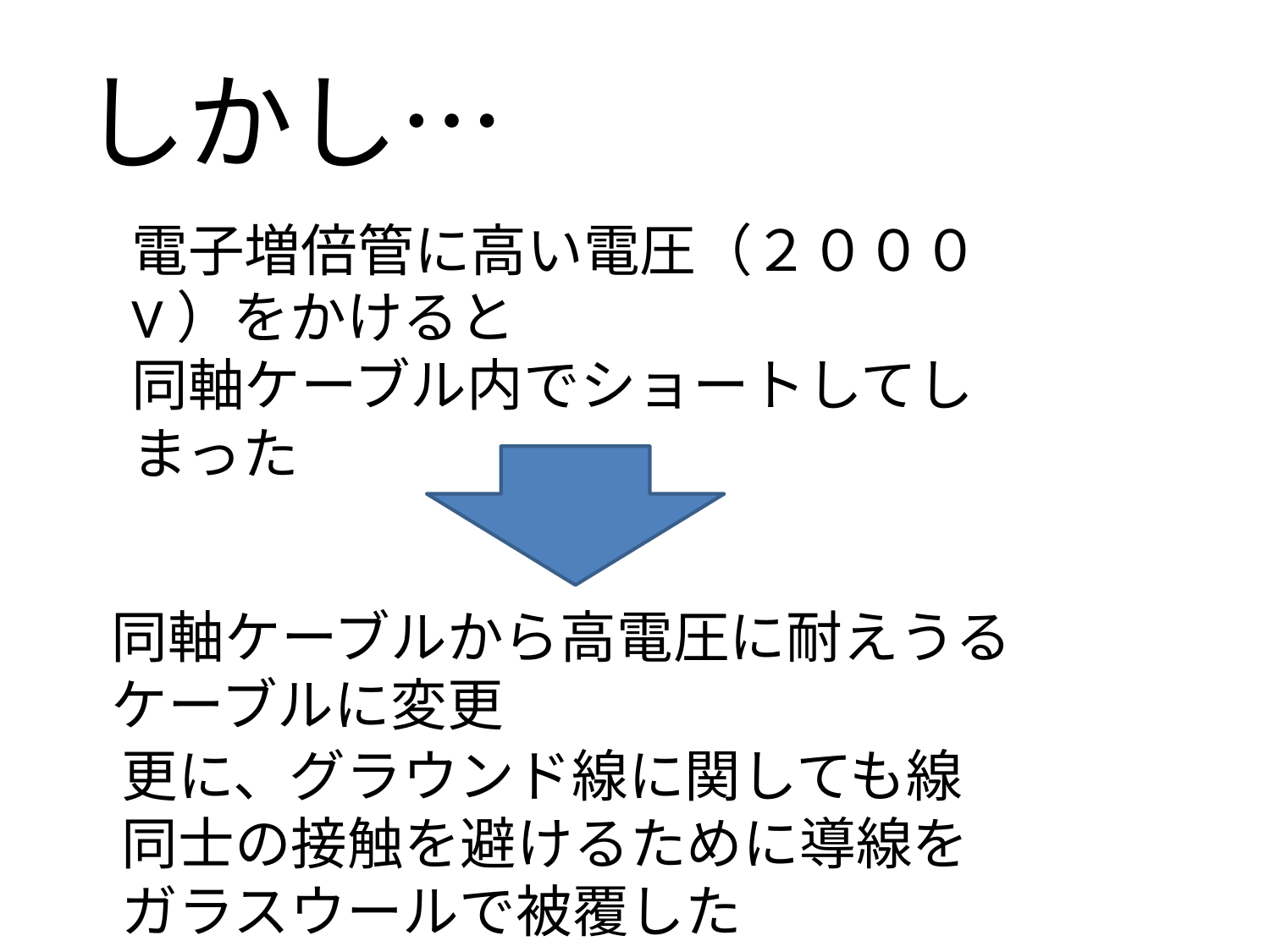

しかし…
電子増倍管に高い電圧（２０００V）をかけると
同軸ケーブル内でショートしてしまった

同軸ケーブルから高電圧に耐えうるケーブルに変更
更に、グラウンド線に関しても線同士の接触を避けるために導線をガラスウールで被覆した